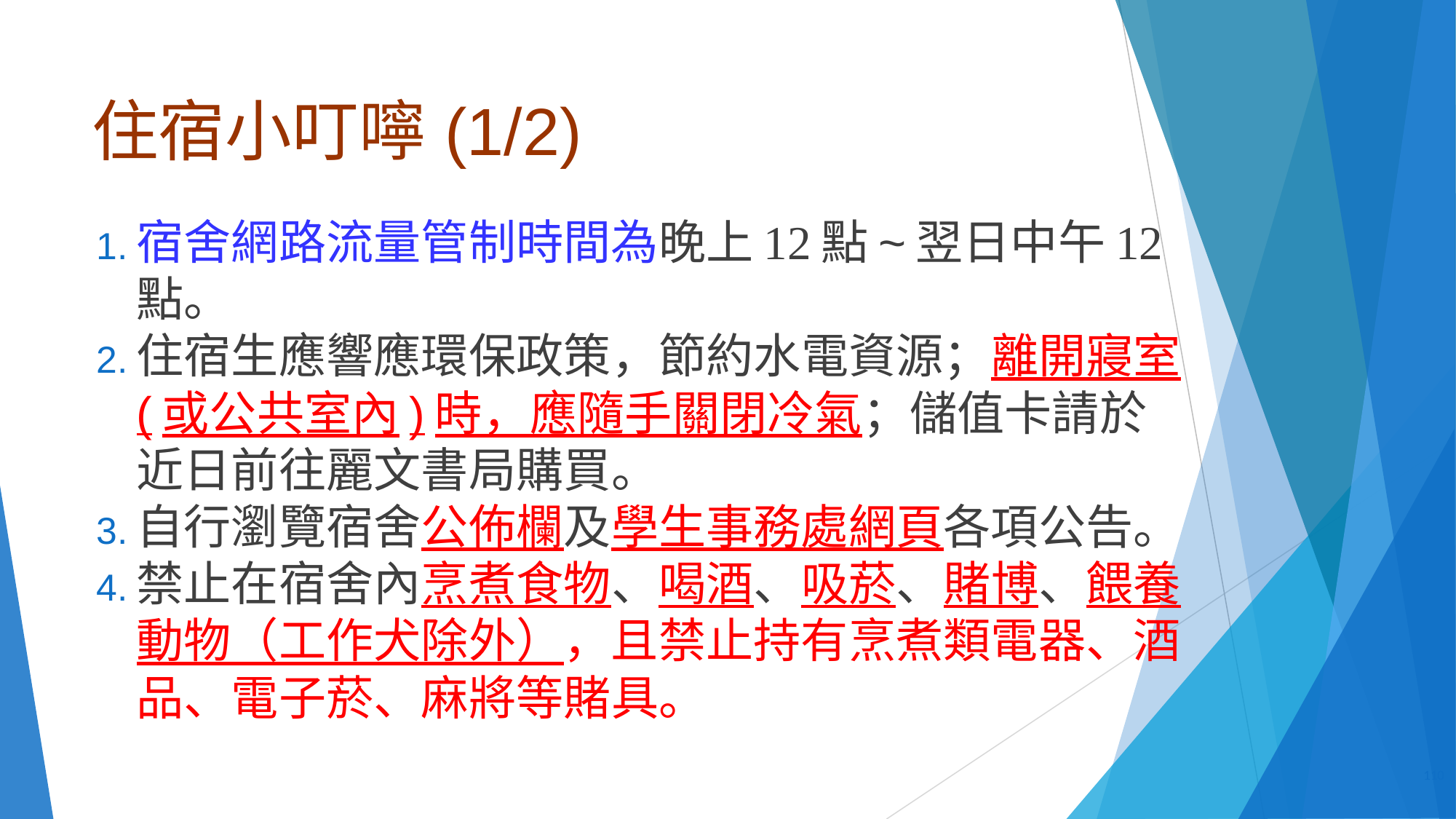

# 住宿小叮嚀(1/2)
宿舍網路流量管制時間為晚上12點~翌日中午12點。
住宿生應響應環保政策，節約水電資源；離開寢室(或公共室內)時，應隨手關閉冷氣；儲值卡請於近日前往麗文書局購買。
自行瀏覽宿舍公佈欄及學生事務處網頁各項公告。
禁止在宿舍內烹煮食物、喝酒、吸菸、賭博、餵養動物（工作犬除外），且禁止持有烹煮類電器、酒品、電子菸、麻將等賭具。

110